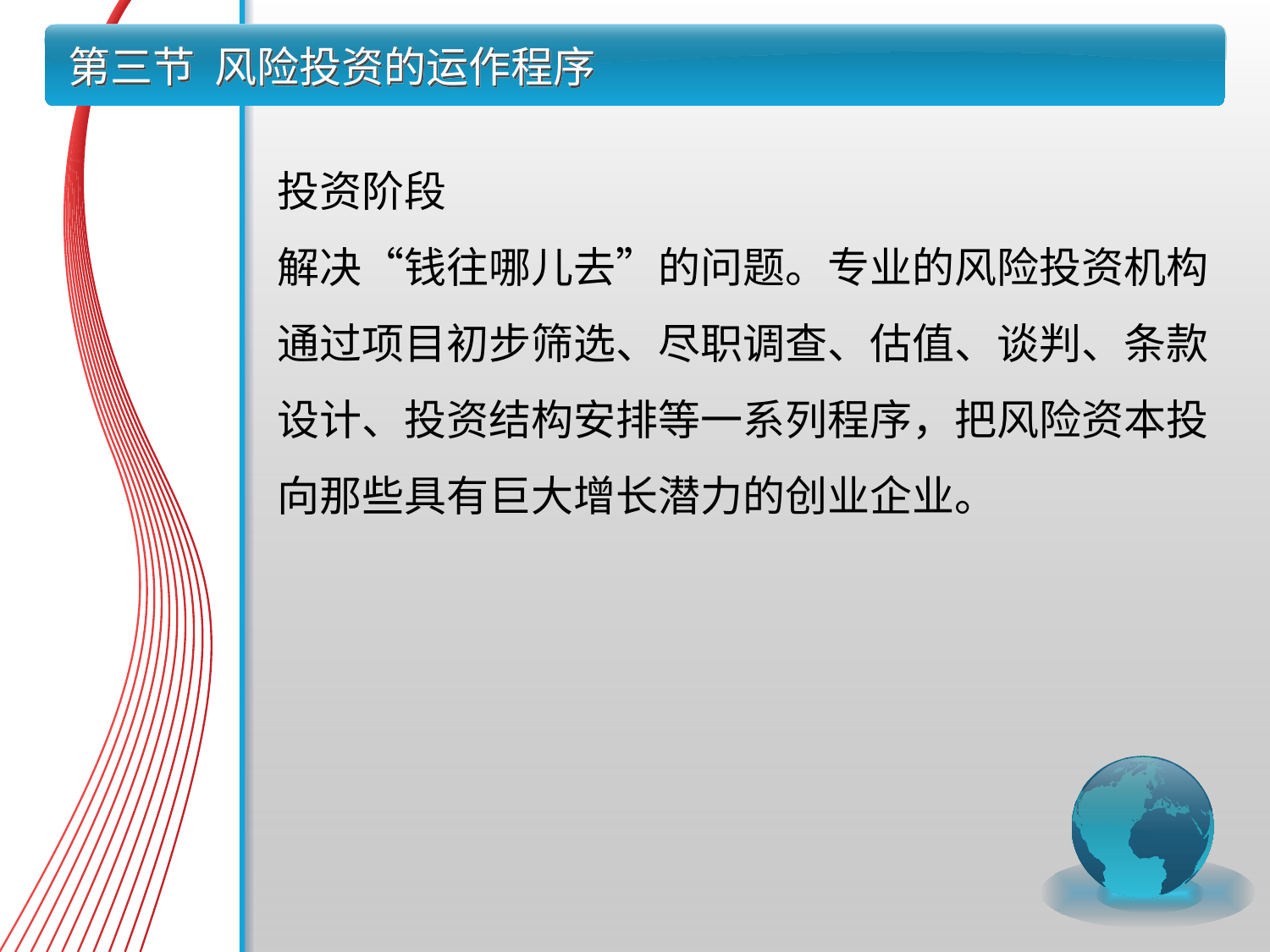

# 第三节  风险投资的运作程序
投资阶段
解决“钱往哪儿去”的问题。专业的风险投资机构通过项目初步筛选、尽职调查、估值、谈判、条款设计、投资结构安排等一系列程序，把风险资本投向那些具有巨大增长潜力的创业企业。